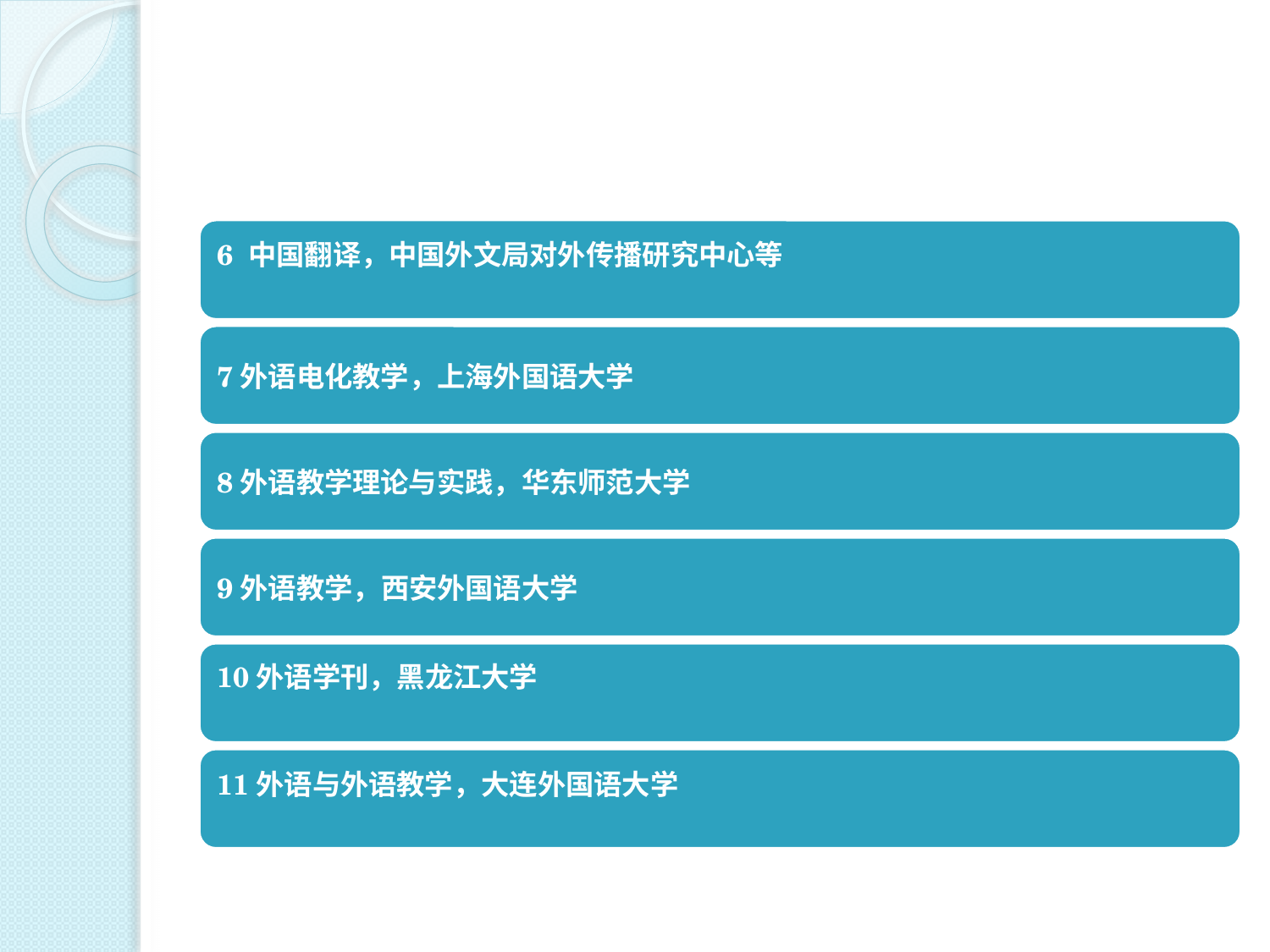

#
6 中国翻译，中国外文局对外传播研究中心等

7外语电化教学，上海外国语大学
8外语教学理论与实践，华东师范大学
9外语教学，西安外国语大学
10外语学刊，黑龙江大学

11外语与外语教学，大连外国语大学